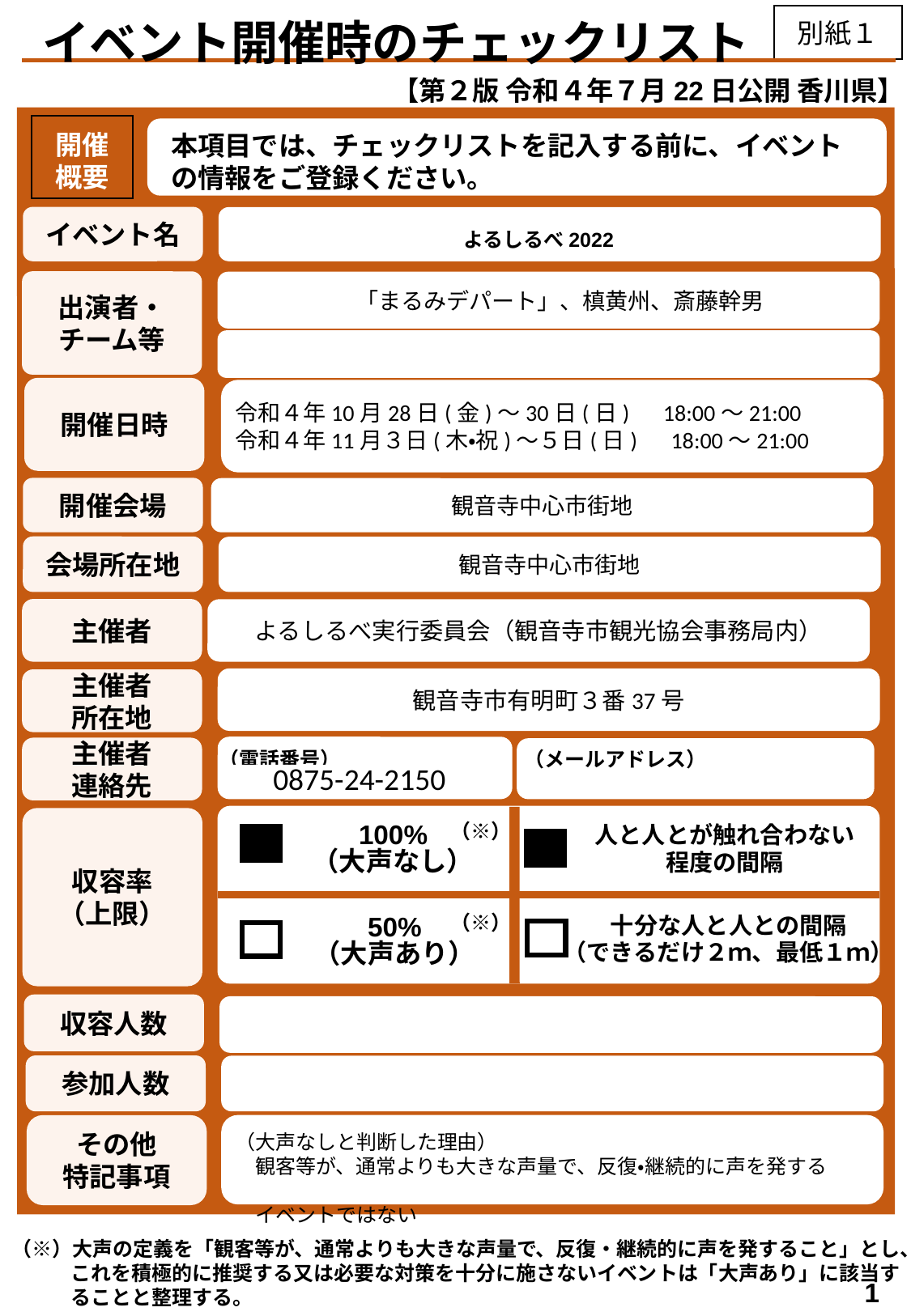

別紙１
　 イベント開催時のチェックリスト
【第２版 令和４年７月22日公開 香川県】

開催
概要

本項目では、チェックリストを記入する前に、イベントの情報をご登録ください。
イベント名

よるしるべ2022

出演者・
チーム等
あ「まるみデパート」、槙黄州、斎藤幹男

開催日時
令和４年10月28日(金)～30日(日)　18:00～21:00
令和４年11月３日(木・祝)～５日(日)　18:00～21:00
開催会場
観音寺中心市街地
会場所在地
観音寺中心市街地
主催者
よるしるべ実行委員会（観音寺市観光協会事務局内）
観音寺市有明町３番37号
主催者
所在地

主催者
連絡先

（電話番号）
（メールアドレス）
0875-24-2150

収容率
（上限）
人と人とが触れ合わない程度の間隔
100%
（大声なし）

十分な人と人との間隔
（できるだけ２ｍ、最低１ｍ）
50%
（大声あり）

（※）
（※）
ー
収容人数

参加人数

その他
特記事項
（大声なしと判断した理由）
　観客等が、通常よりも大きな声量で、反復・継続的に声を発する
　イベントではない

（※）大声の定義を「観客等が、通常よりも大きな声量で、反復・継続的に声を発すること」とし、これを積極的に推奨する又は必要な対策を十分に施さないイベントは「大声あり」に該当することと整理する。
1